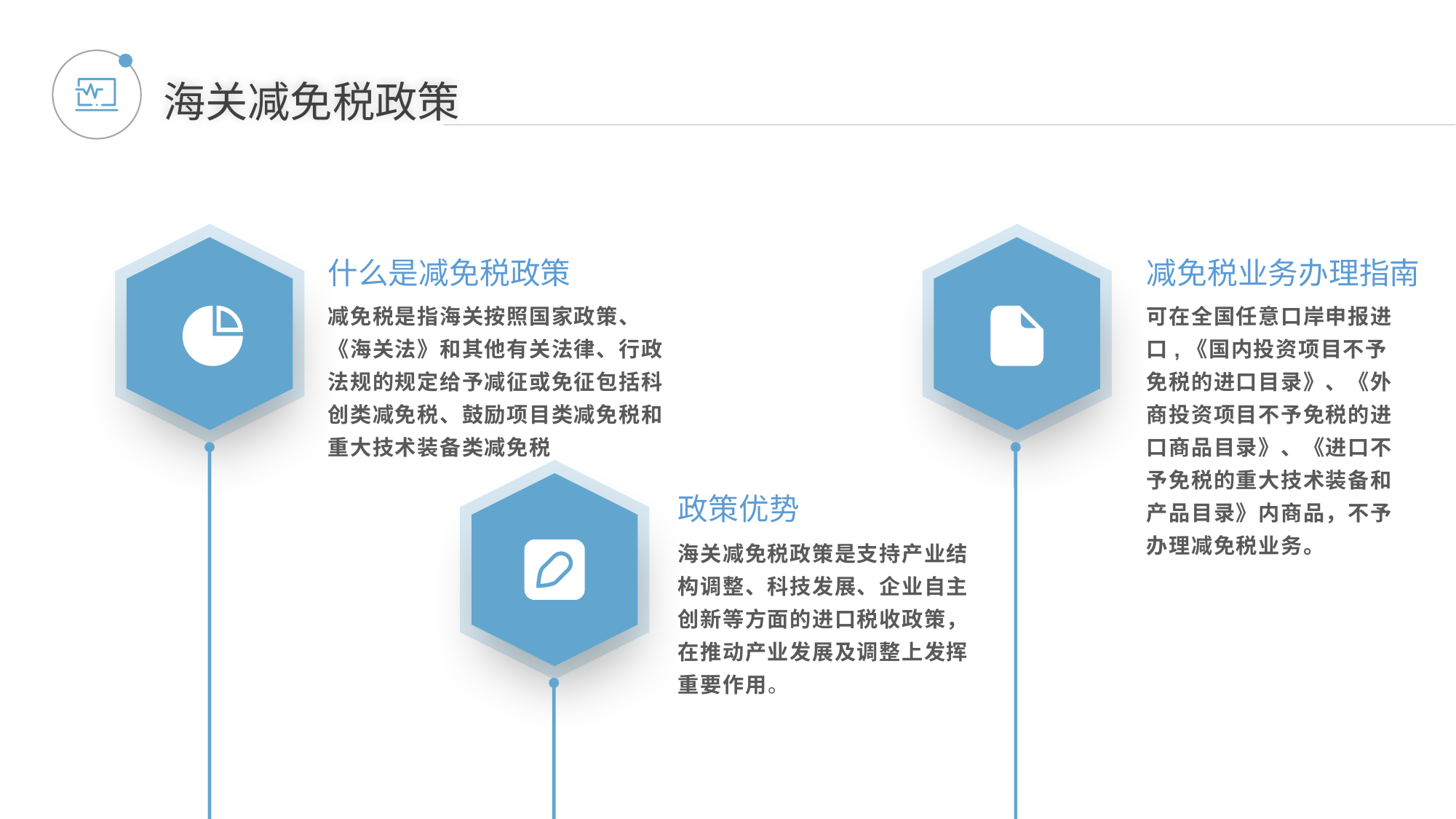

海关减免税政策

什么是减免税政策
减免税业务办理指南

减免税是指海关按照国家政策、《海关法》和其他有关法律、行政法规的规定给予减征或免征包括科创类减免税、鼓励项目类减免税和重大技术装备类减免税
可在全国任意口岸申报进口,《国内投资项目不予免税的进口目录》、《外商投资项目不予免税的进口商品目录》、《进口不予免税的重大技术装备和产品目录》内商品，不予办理减免税业务。

政策优势

海关减免税政策是支持产业结构调整、科技发展、企业自主创新等方面的进口税收政策，在推动产业发展及调整上发挥重要作用。